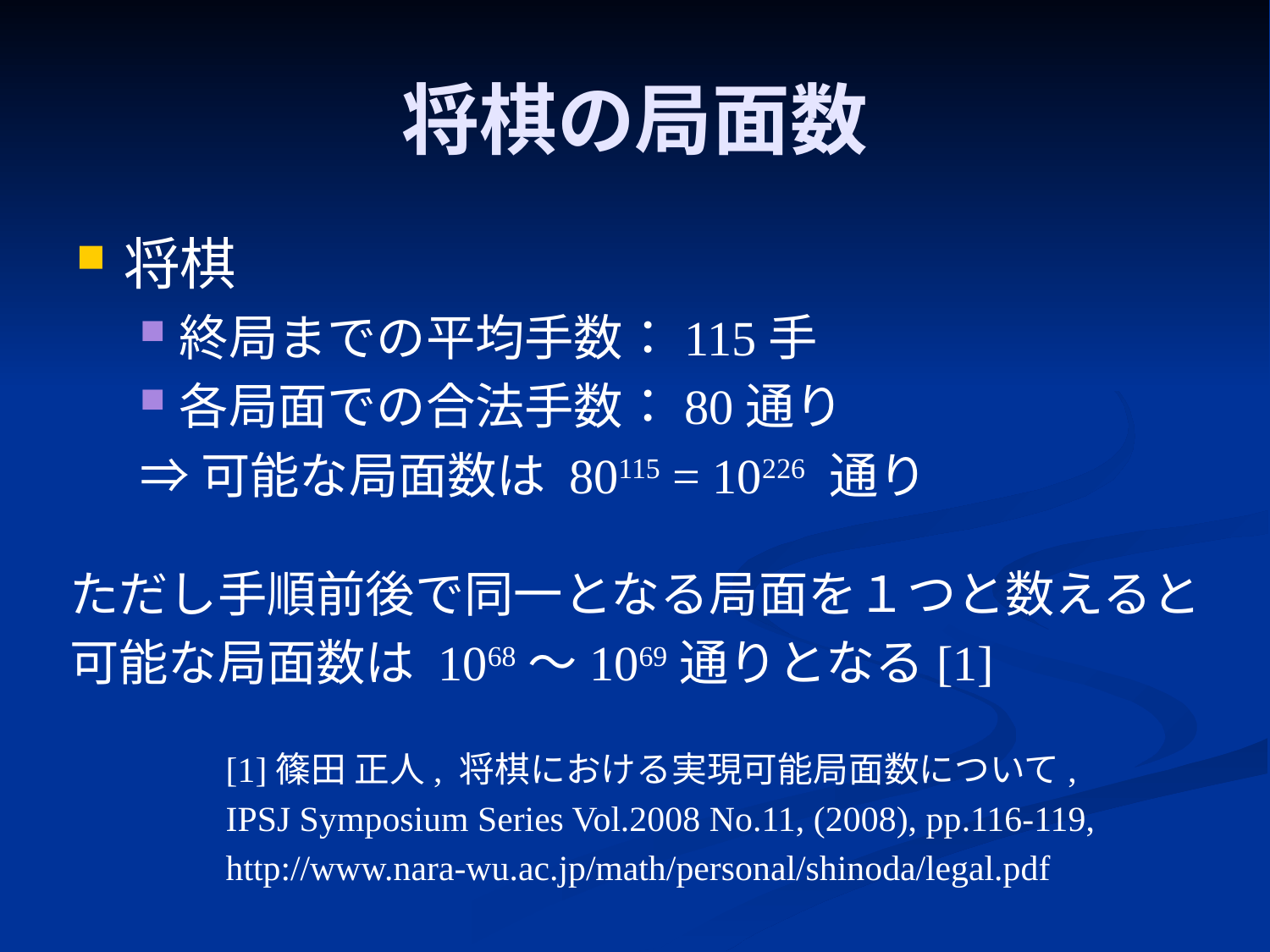

# 将棋の局面数
将棋
終局までの平均手数：115手
各局面での合法手数：80通り
⇒可能な局面数は 80115 = 10226 通り
ただし手順前後で同一となる局面を１つと数えると
可能な局面数は 1068～1069通りとなる[1]
[1]篠田 正人, 将棋における実現可能局面数について,
IPSJ Symposium Series Vol.2008 No.11, (2008), pp.116-119,
http://www.nara-wu.ac.jp/math/personal/shinoda/legal.pdf